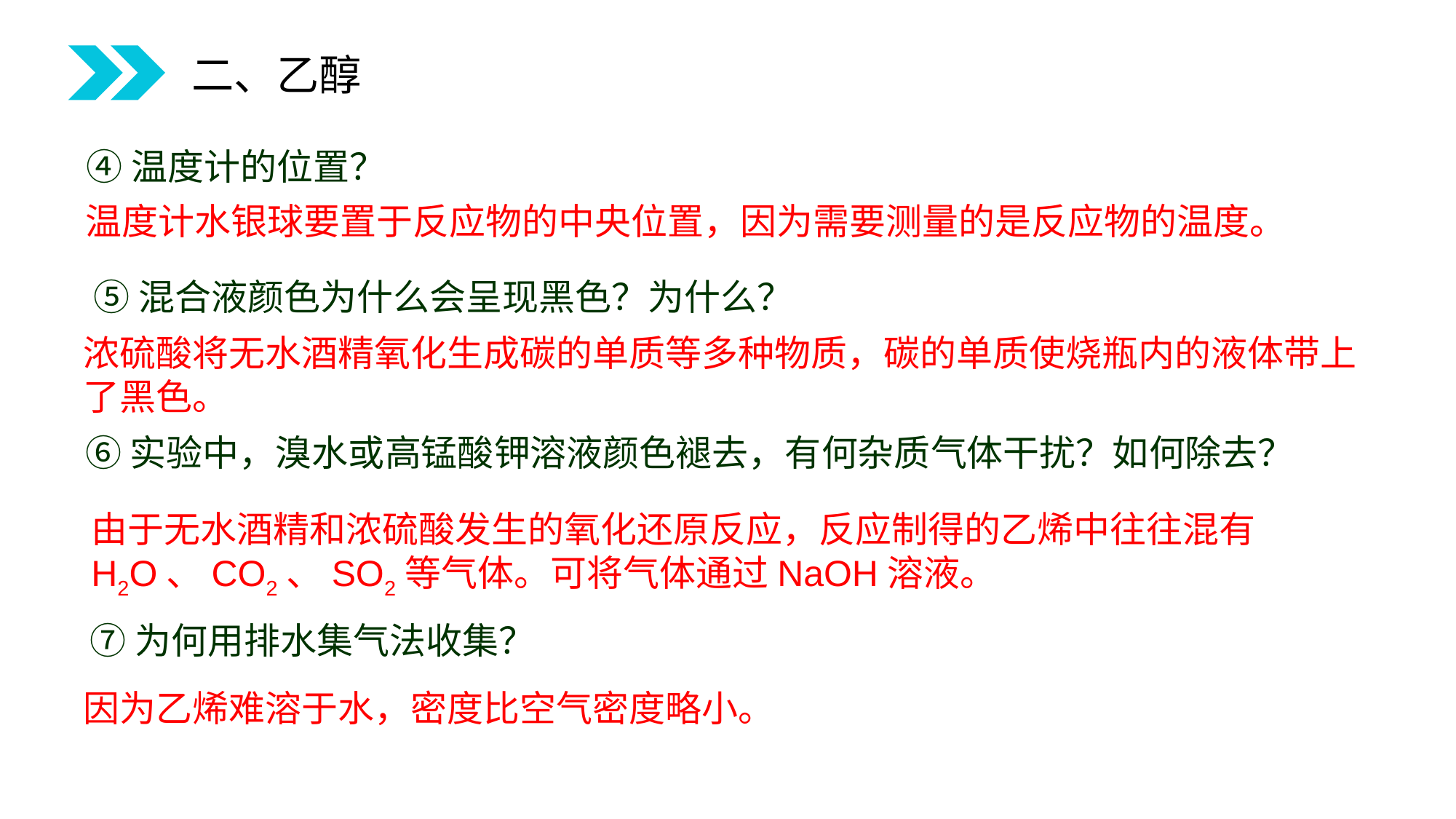

二、乙醇
④温度计的位置？
温度计水银球要置于反应物的中央位置，因为需要测量的是反应物的温度。
⑤混合液颜色为什么会呈现黑色？为什么？
浓硫酸将无水酒精氧化生成碳的单质等多种物质，碳的单质使烧瓶内的液体带上了黑色。
⑥实验中，溴水或高锰酸钾溶液颜色褪去，有何杂质气体干扰？如何除去？
由于无水酒精和浓硫酸发生的氧化还原反应，反应制得的乙烯中往往混有H2O、CO2、SO2等气体。可将气体通过NaOH溶液。
⑦为何用排水集气法收集？
因为乙烯难溶于水，密度比空气密度略小。